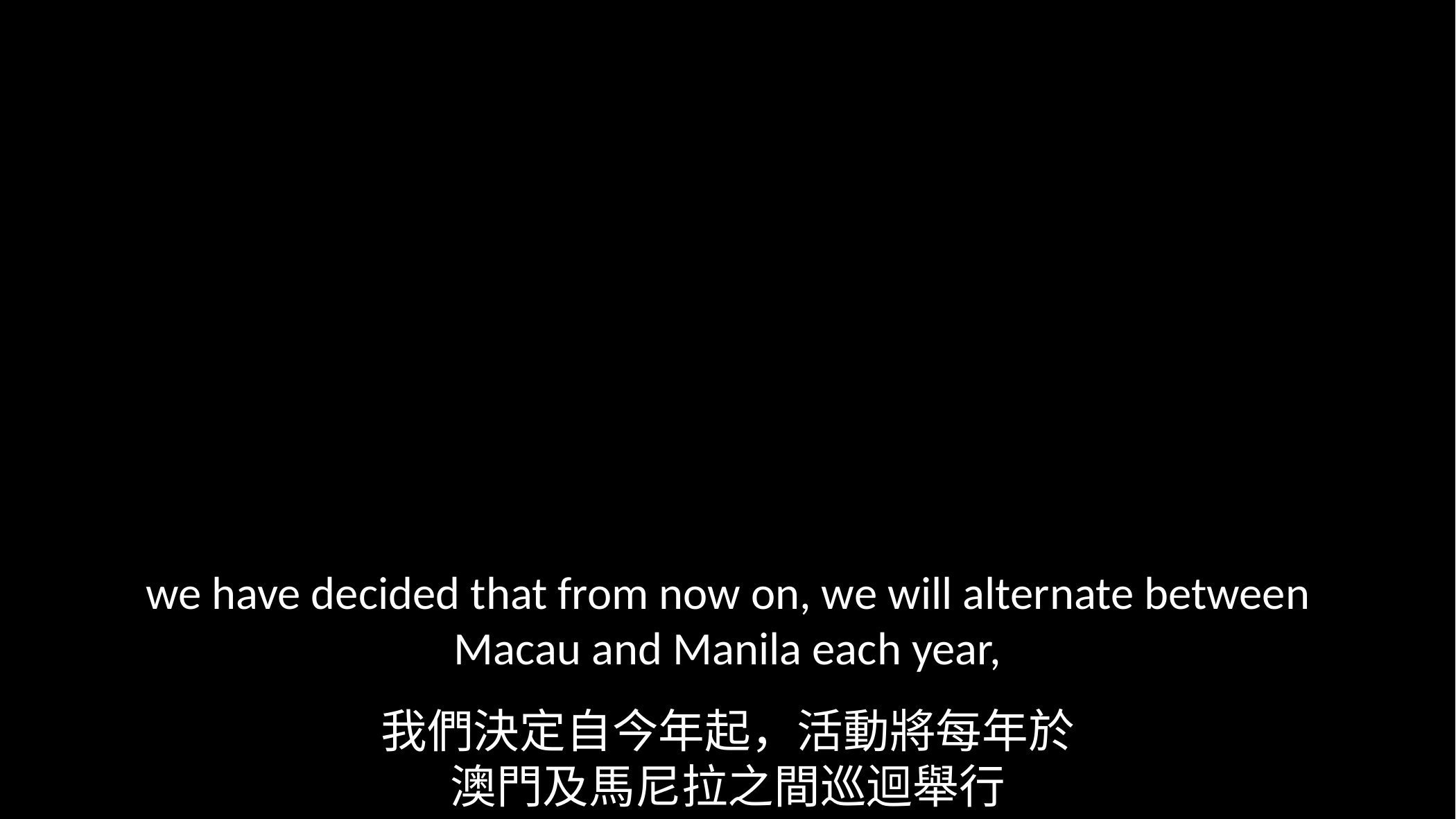

we have decided that from now on, we will alternate between Macau and Manila each year,

我們決定自今年起，活動將每年於
澳門及馬尼拉之間巡迴舉行